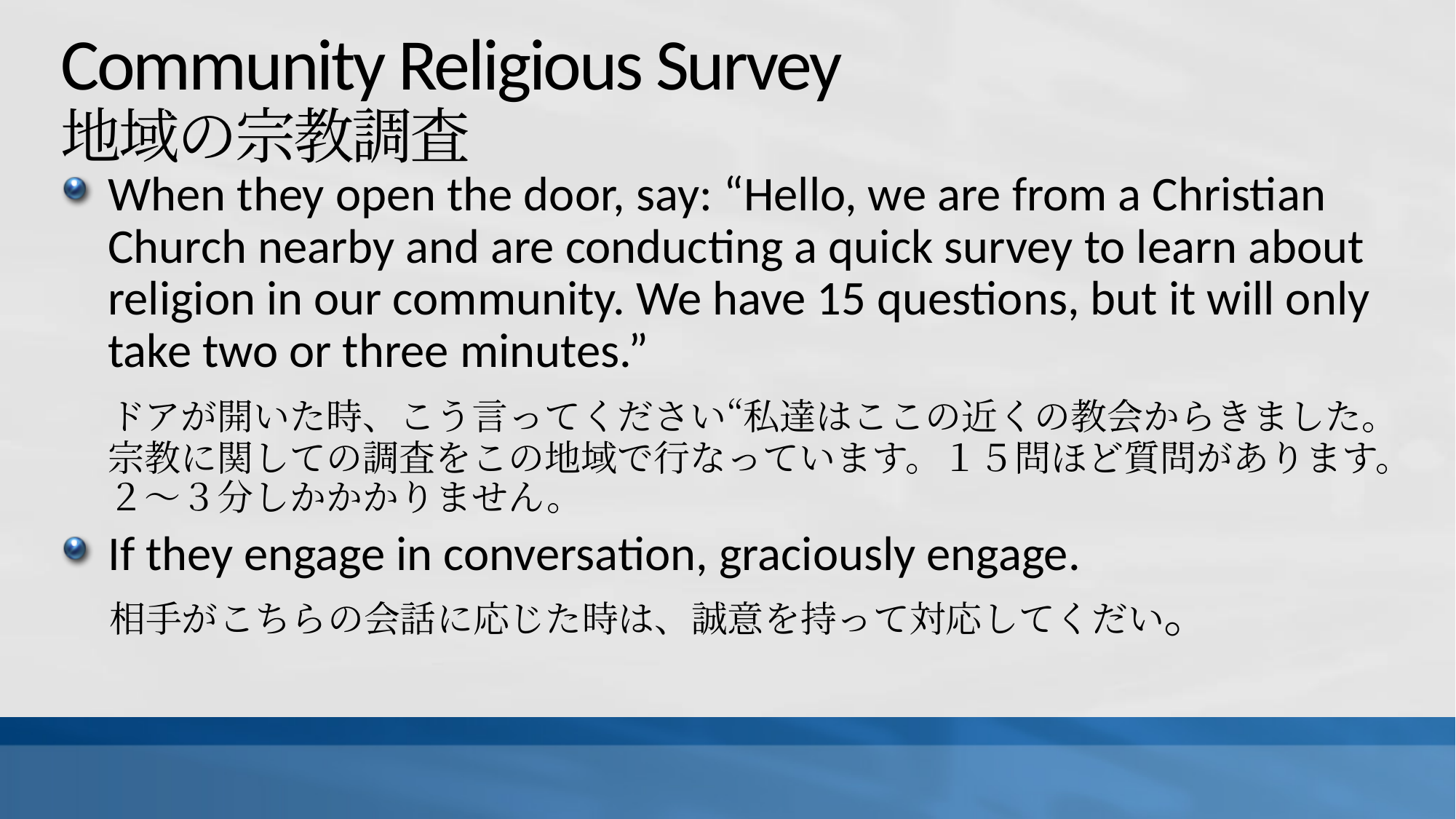

# Community Religious Survey 地域の宗教調査
When they open the door, say: “Hello, we are from a Christian Church nearby and are conducting a quick survey to learn about religion in our community. We have 15 questions, but it will only take two or three minutes.”
　ドアが開いた時、こう言ってください“私達はここの近くの教会からきました。宗教に関しての調査をこの地域で行なっています。１５問ほど質問があります。２〜３分しかかかりません。
If they engage in conversation, graciously engage.
　相手がこちらの会話に応じた時は、誠意を持って対応してくだい。